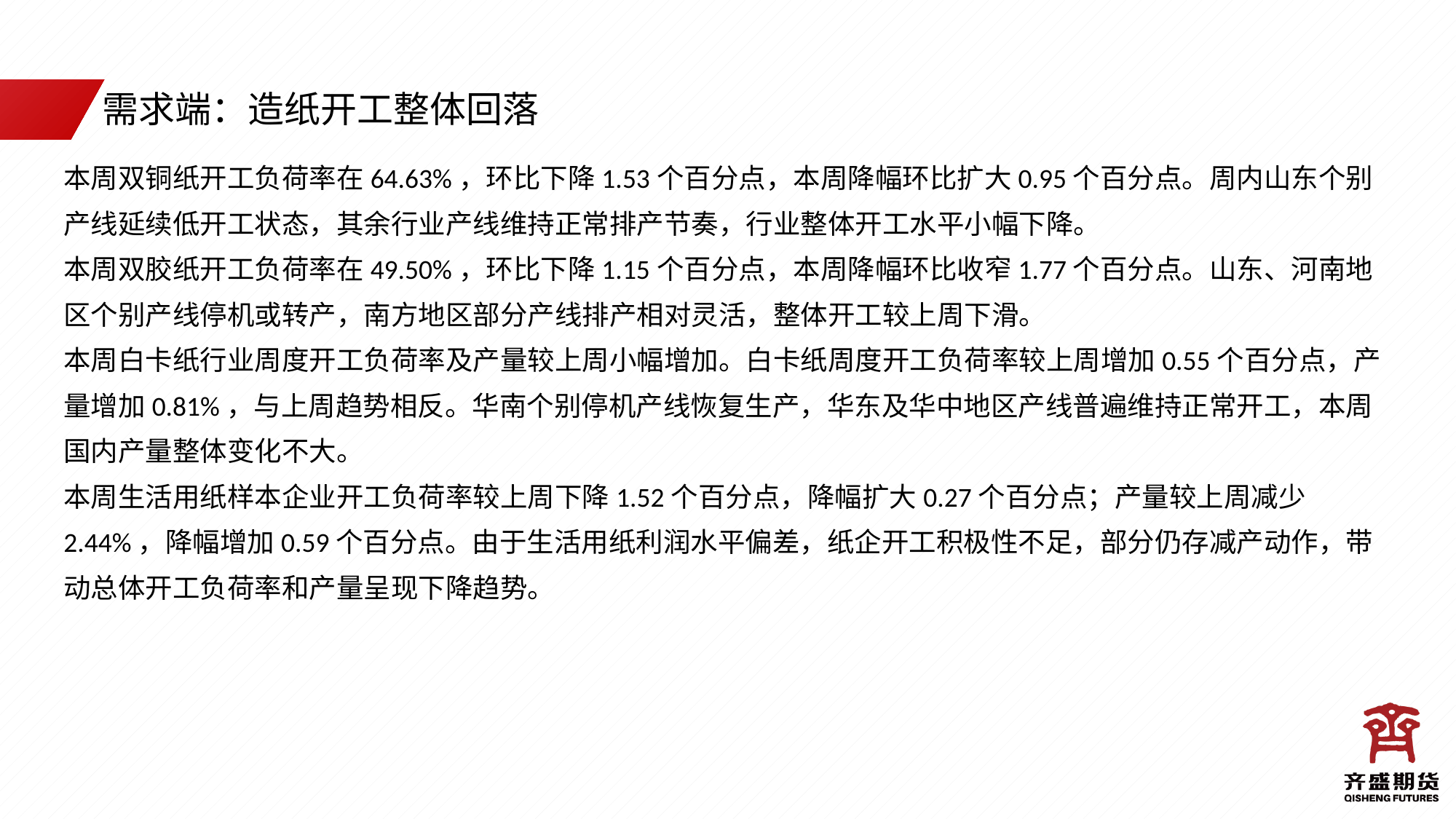

需求端：造纸开工整体回落
本周双铜纸开工负荷率在64.63%，环比下降1.53个百分点，本周降幅环比扩大0.95个百分点。周内山东个别产线延续低开工状态，其余行业产线维持正常排产节奏，行业整体开工水平小幅下降。
本周双胶纸开工负荷率在49.50%，环比下降1.15个百分点，本周降幅环比收窄1.77个百分点。山东、河南地区个别产线停机或转产，南方地区部分产线排产相对灵活，整体开工较上周下滑。
本周白卡纸行业周度开工负荷率及产量较上周小幅增加。白卡纸周度开工负荷率较上周增加0.55个百分点，产量增加0.81%，与上周趋势相反。华南个别停机产线恢复生产，华东及华中地区产线普遍维持正常开工，本周国内产量整体变化不大。
本周生活用纸样本企业开工负荷率较上周下降1.52个百分点，降幅扩大0.27个百分点；产量较上周减少2.44%，降幅增加0.59个百分点。由于生活用纸利润水平偏差，纸企开工积极性不足，部分仍存减产动作，带动总体开工负荷率和产量呈现下降趋势。